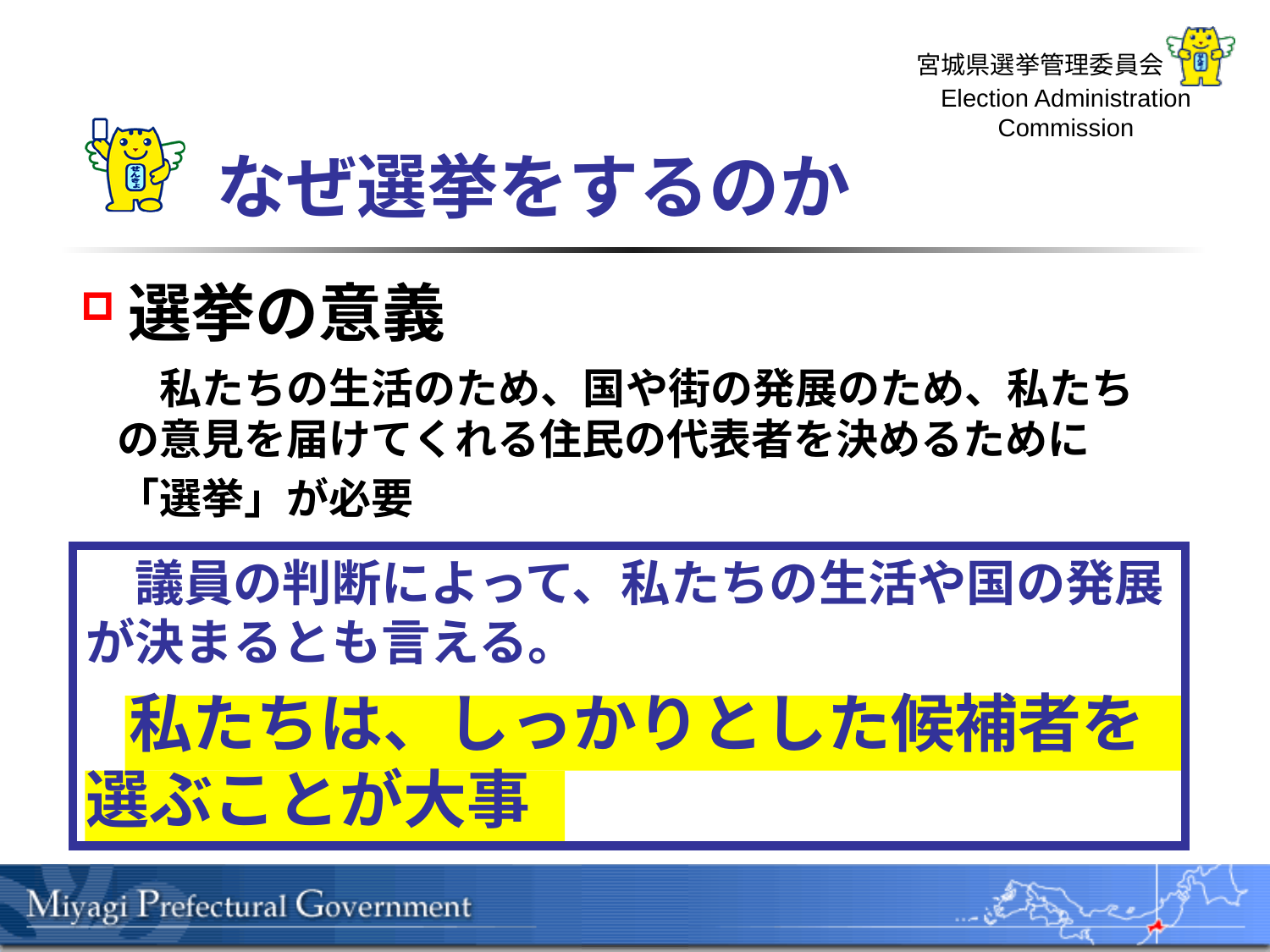

なぜ選挙をするのか
選挙の意義
　私たちの生活のため、国や街の発展のため、私たちの意見を届けてくれる住民の代表者を決めるために
「選挙」が必要
　議員の判断によって、私たちの生活や国の発展が決まるとも言える。
  私たちは、しっかりとした候補者を選ぶことが大事